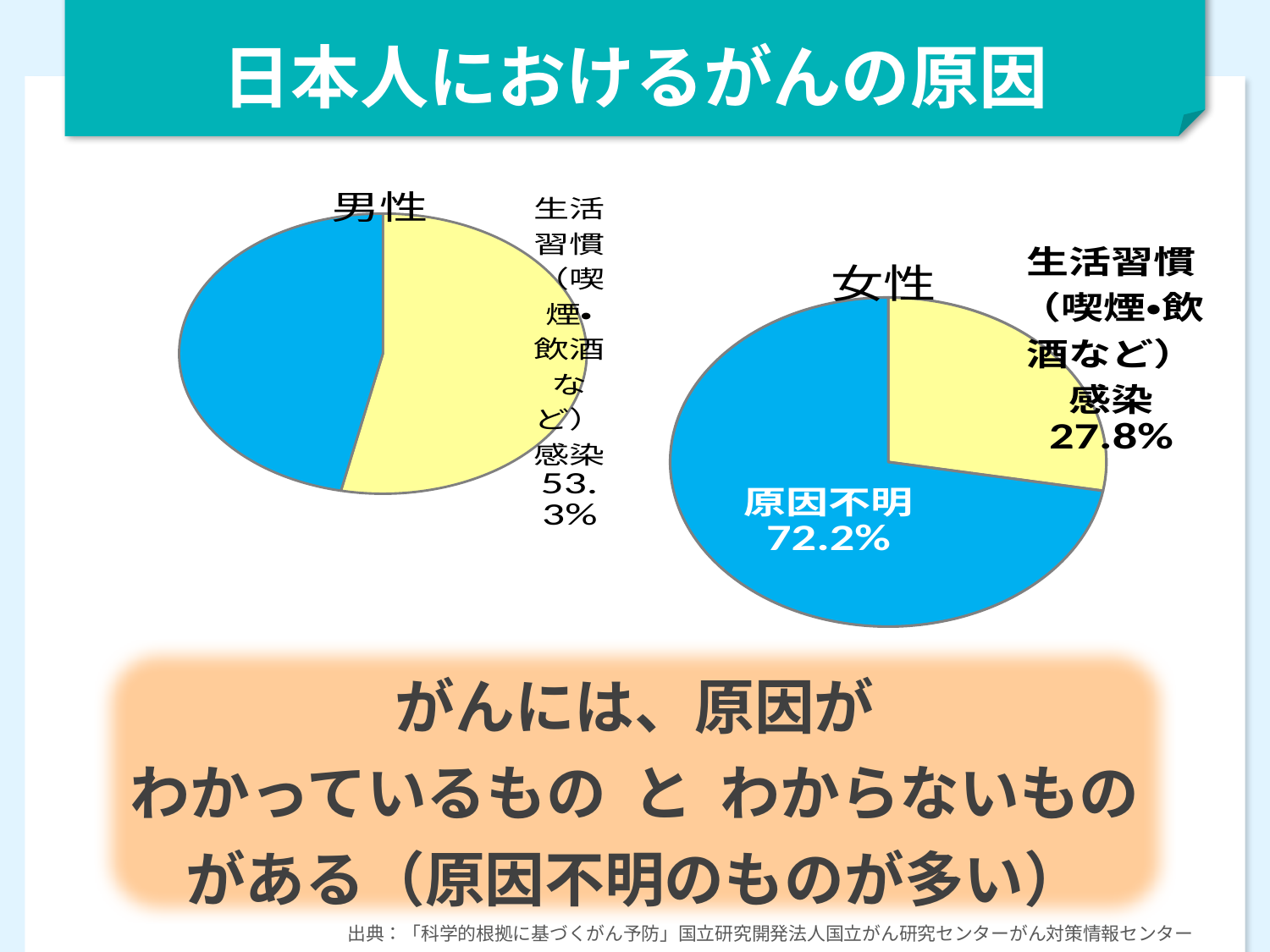

日本人におけるがんの原因

### Chart: 男性

| Category | 日本人におけるがんの要因（男性） |
|---|---|
| 生活習慣
（喫煙・飲酒など）
感染 | 0.533 |
| 原因不明 | 0.467 |

### Chart: 女性

| Category | 日本人におけるがんの要因（女性） |
|---|---|
| 生活習慣
（喫煙・飲酒など）
感染 | 0.278 |
| 原因不明 | 0.722 |
がんには、原因が
わかっているもの  と  わからないもの
がある（原因不明のものが多い）
出典：「科学的根拠に基づくがん予防」国立研究開発法人国立がん研究センターがん対策情報センター